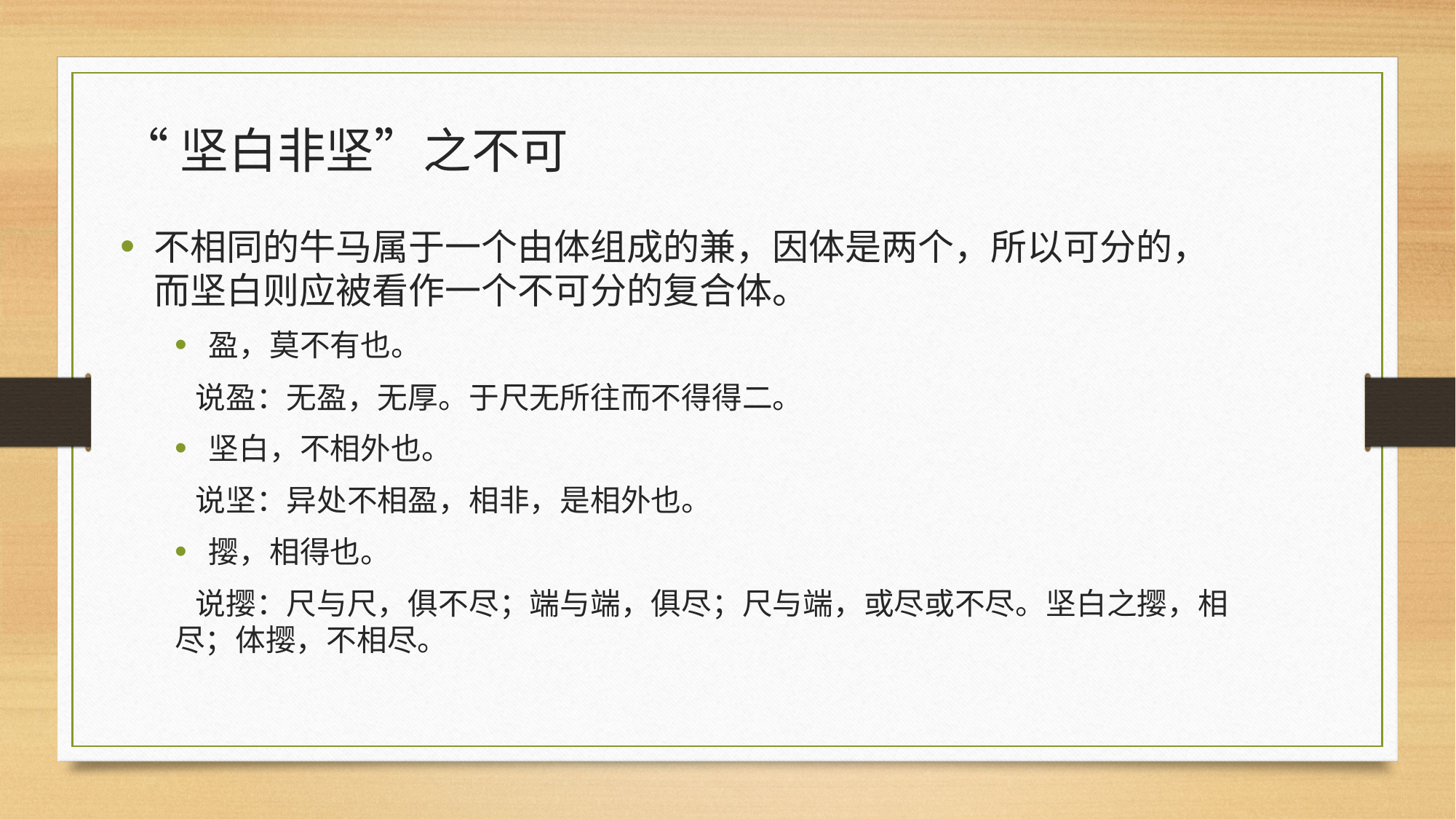

“坚白非坚”之不可
不相同的牛马属于一个由体组成的兼，因体是两个，所以可分的，而坚白则应被看作一个不可分的复合体。
盈，莫不有也。
  说盈：无盈，无厚。于尺无所往而不得得二。
坚白，不相外也。
  说坚：异处不相盈，相非，是相外也。
撄，相得也。
  说撄：尺与尺，俱不尽；端与端，俱尽；尺与端，或尽或不尽。坚白之撄，相尽；体撄，不相尽。